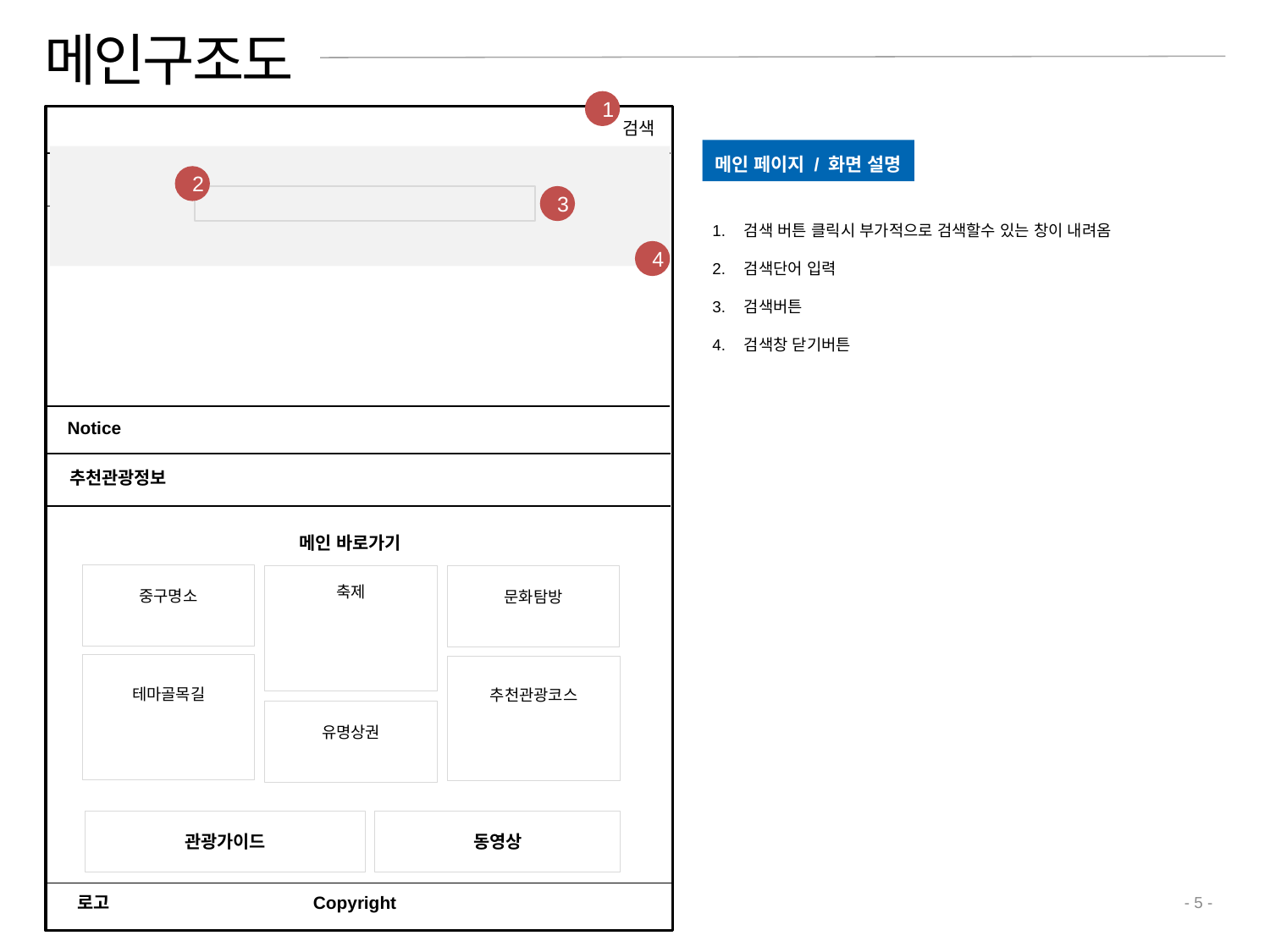

# 메인구조도
1
ㄷ
검색
메인 페이지 / 화면 설명
검색 버튼 클릭시 부가적으로 검색할수 있는 창이 내려옴
검색단어 입력
검색버튼
검색창 닫기버튼

로고
Nice 중구탐방	축제       행사      테마갤러리   여행도우미
2

3
비주얼 영역 :  슬라이드 이미지
4
Notice
추천관광정보
메인 바로가기

중구명소

축제

문화탐방

테마골목길

추천관광코스

유명상권
관광가이드
동영상
로고
Copyright